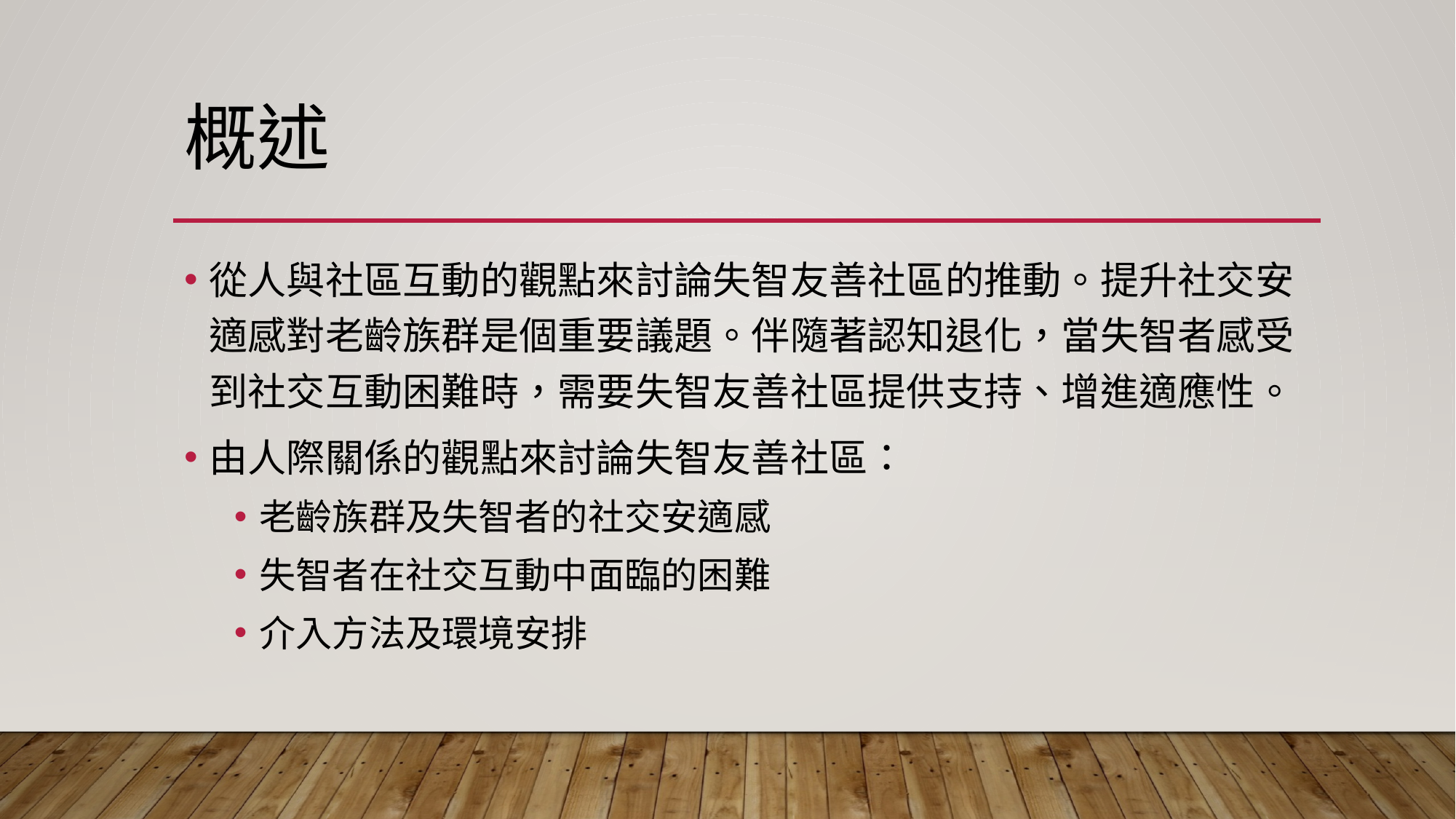

# 概述
從人與社區互動的觀點來討論失智友善社區的推動。提升社交安適感對老齡族群是個重要議題。伴隨著認知退化，當失智者感受到社交互動困難時，需要失智友善社區提供支持、增進適應性。
由人際關係的觀點來討論失智友善社區：
老齡族群及失智者的社交安適感
失智者在社交互動中面臨的困難
介入方法及環境安排